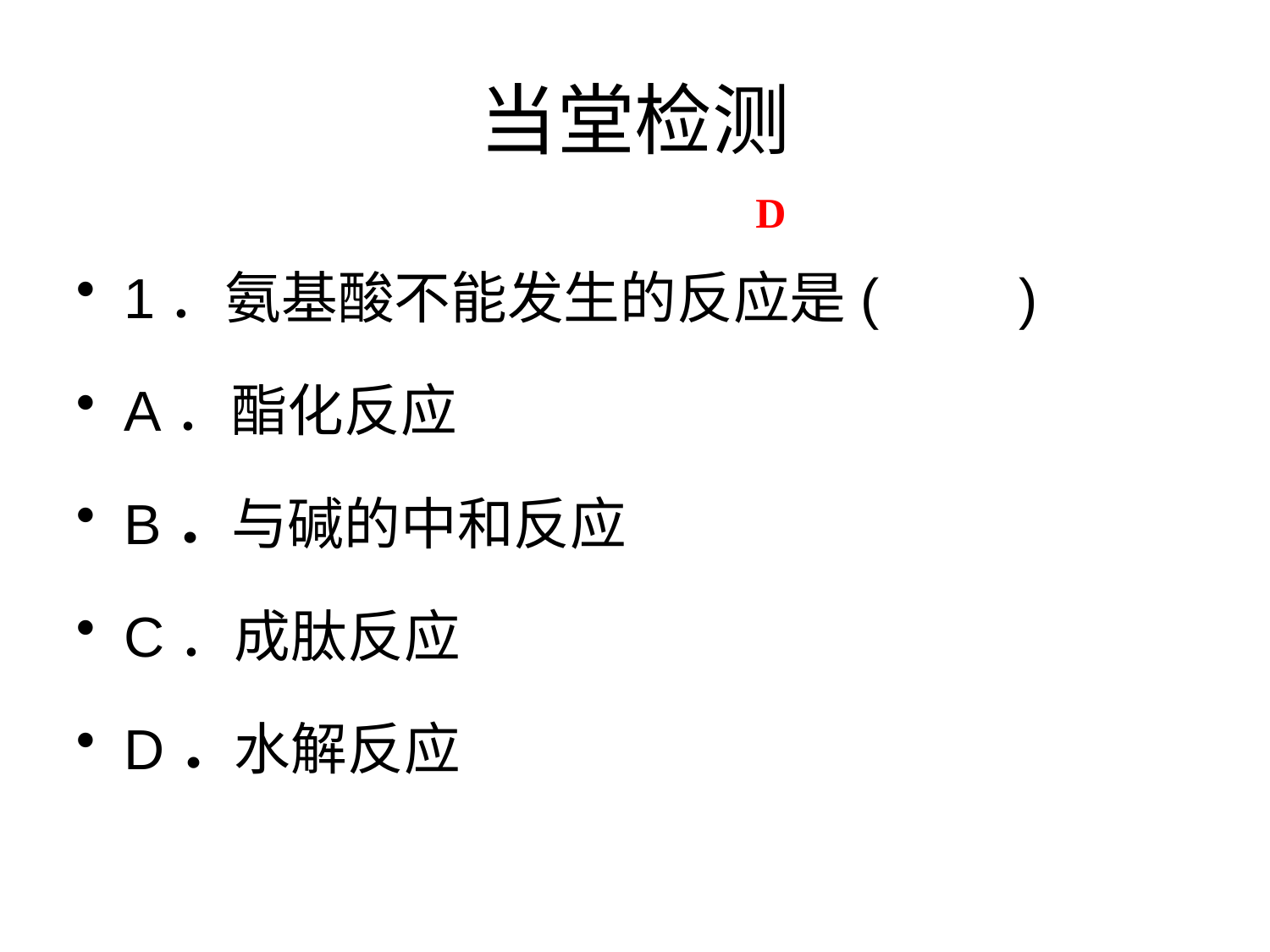

# 当堂检测
D
1．氨基酸不能发生的反应是(　　)
A．酯化反应
B．与碱的中和反应
C．成肽反应
D．水解反应